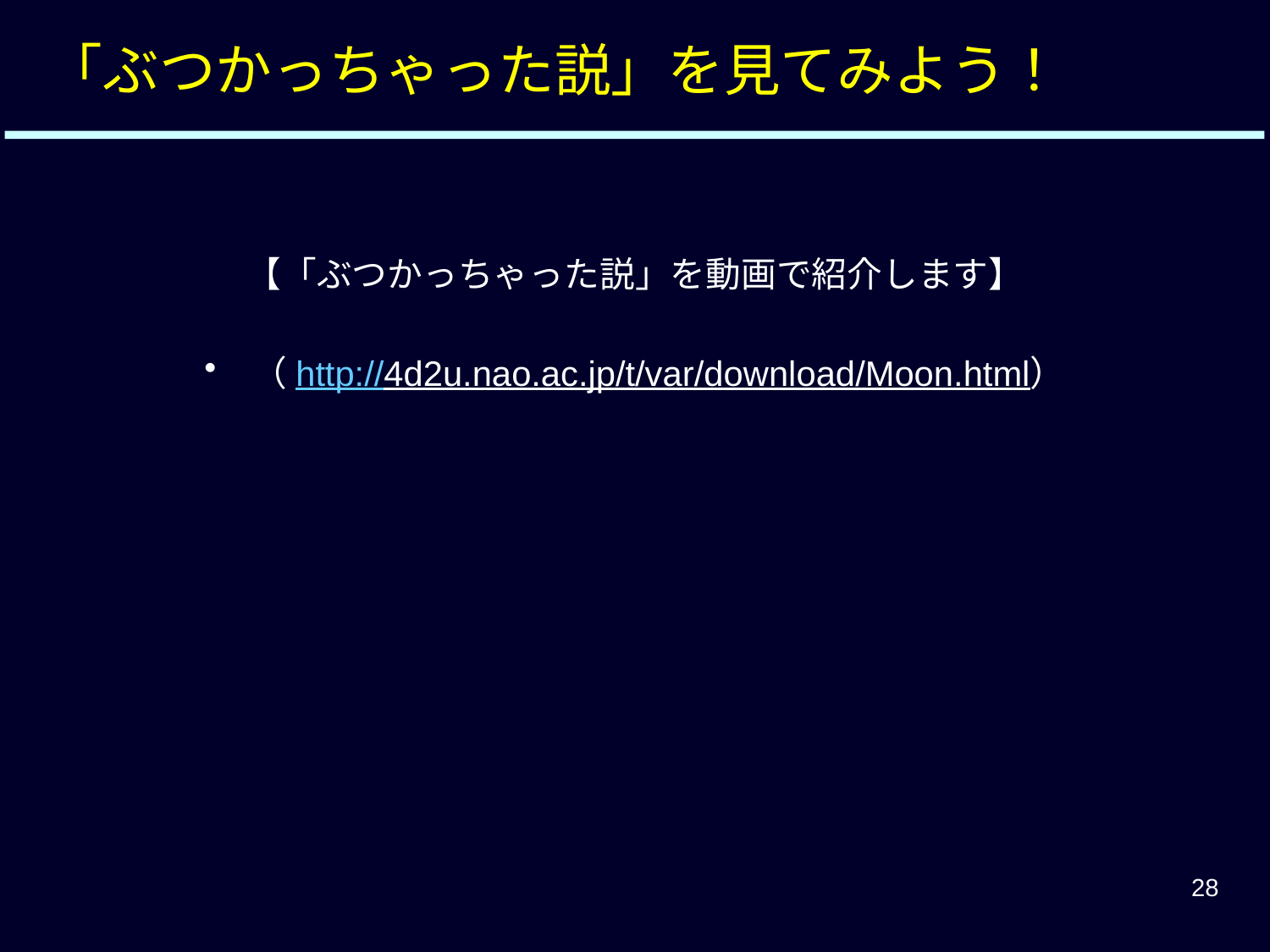

# 「ぶつかっちゃった説」を見てみよう！
【「ぶつかっちゃった説」を動画で紹介します】

（http://4d2u.nao.ac.jp/t/var/download/Moon.html）
28